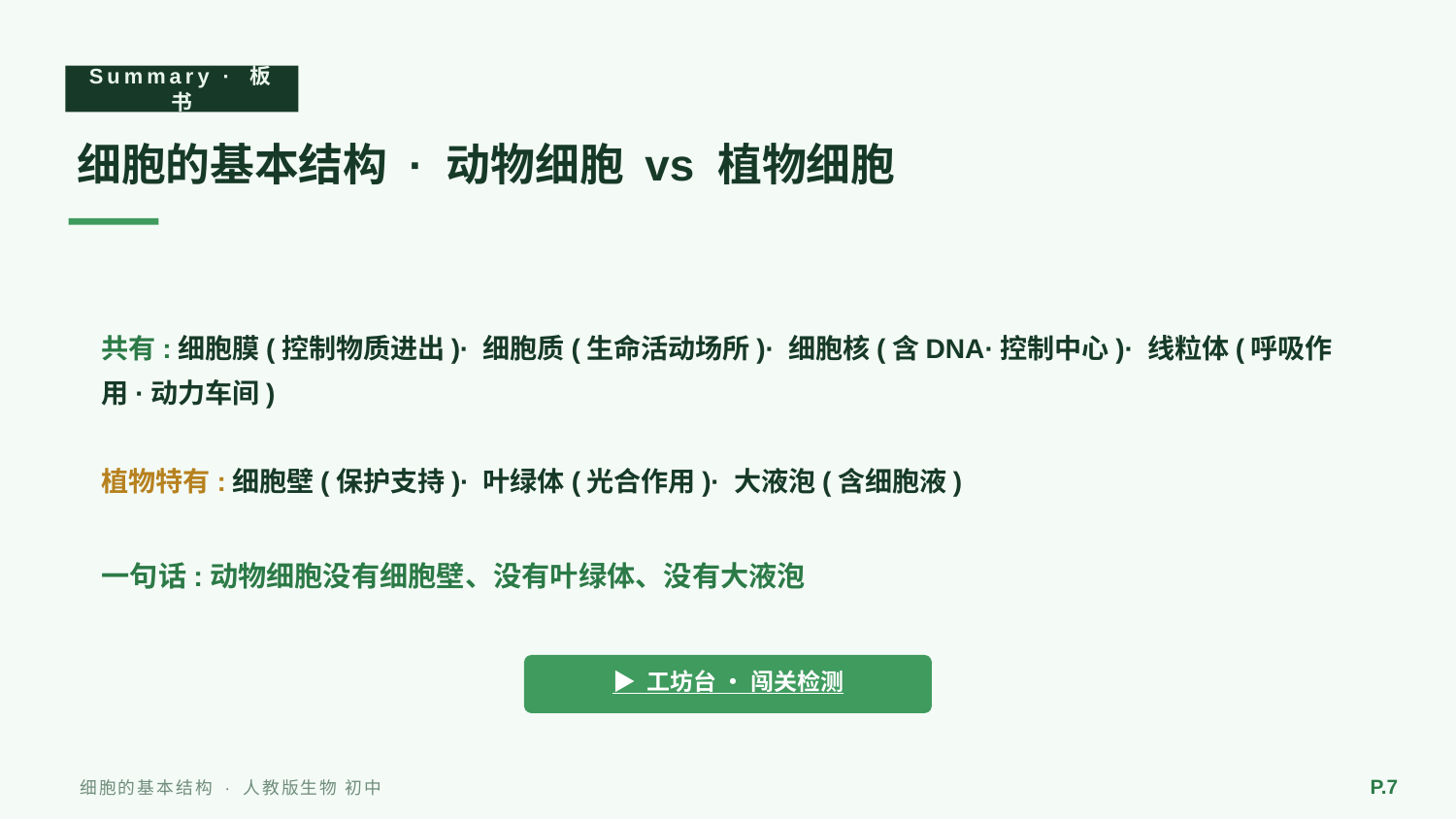

Summary · 板书

细胞的基本结构 · 动物细胞 vs 植物细胞

共有:细胞膜(控制物质进出)· 细胞质(生命活动场所)· 细胞核(含DNA·控制中心)· 线粒体(呼吸作用·动力车间)
植物特有:细胞壁(保护支持)· 叶绿体(光合作用)· 大液泡(含细胞液)
一句话:动物细胞没有细胞壁、没有叶绿体、没有大液泡
▶  工坊台 · 闯关检测

P.7
细胞的基本结构 · 人教版生物 初中